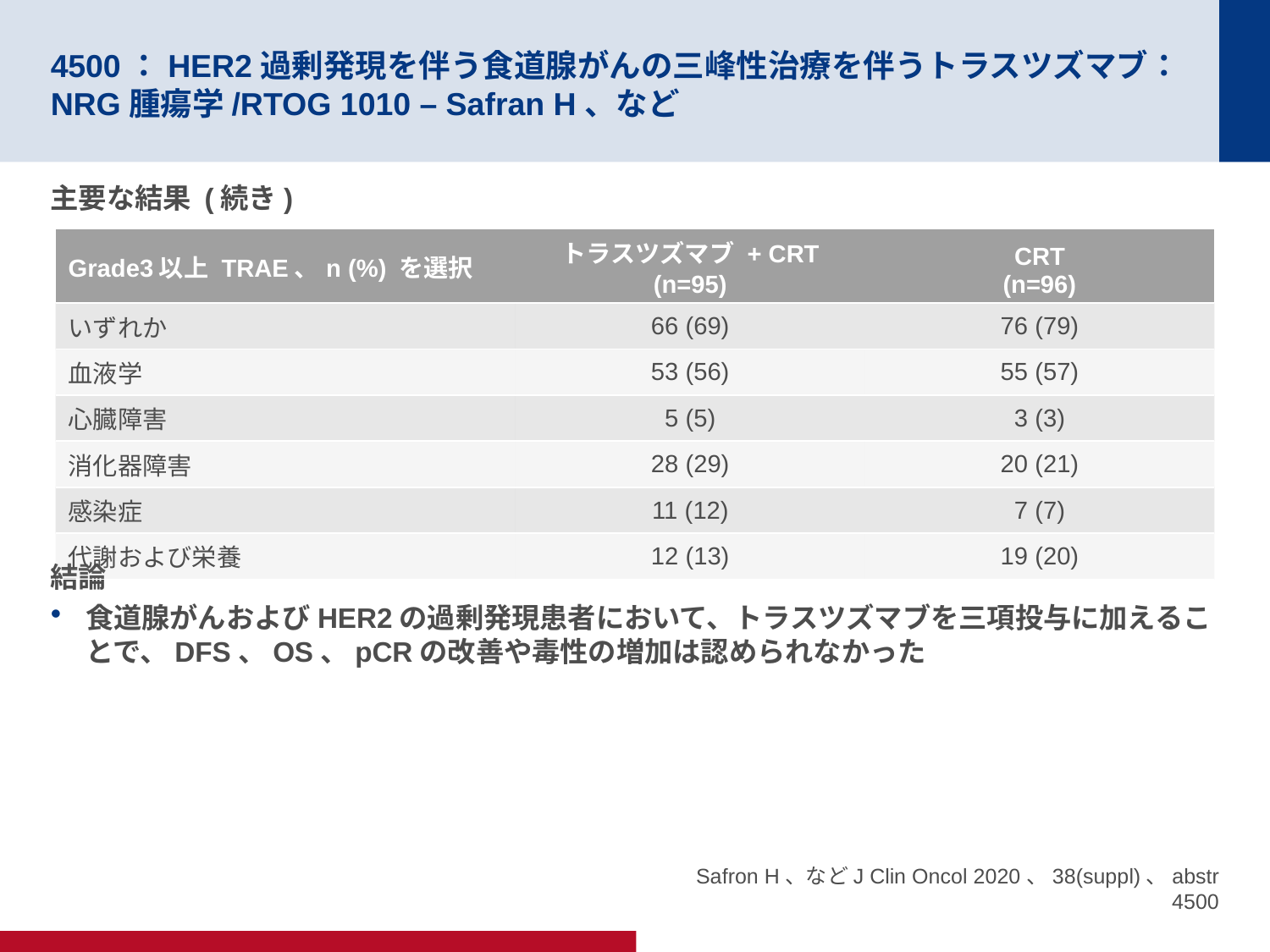

# 4500：HER2過剰発現を伴う食道腺がんの三峰性治療を伴うトラスツズマブ：NRG腫瘍学/RTOG 1010 – Safran H、など
主要な結果 (続き)
結論
食道腺がんおよびHER2の過剰発現患者において、トラスツズマブを三項投与に加えることで、DFS、OS、pCRの改善や毒性の増加は認められなかった
| Grade3以上 TRAE、n (%) を選択 | トラスツズマブ + CRT (n=95) | CRT (n=96) |
| --- | --- | --- |
| いずれか | 66 (69) | 76 (79) |
| 血液学 | 53 (56) | 55 (57) |
| 心臓障害 | 5 (5) | 3 (3) |
| 消化器障害 | 28 (29) | 20 (21) |
| 感染症 | 11 (12) | 7 (7) |
| 代謝および栄養 | 12 (13) | 19 (20) |
Safron H、などJ Clin Oncol 2020、38(suppl)、abstr 4500